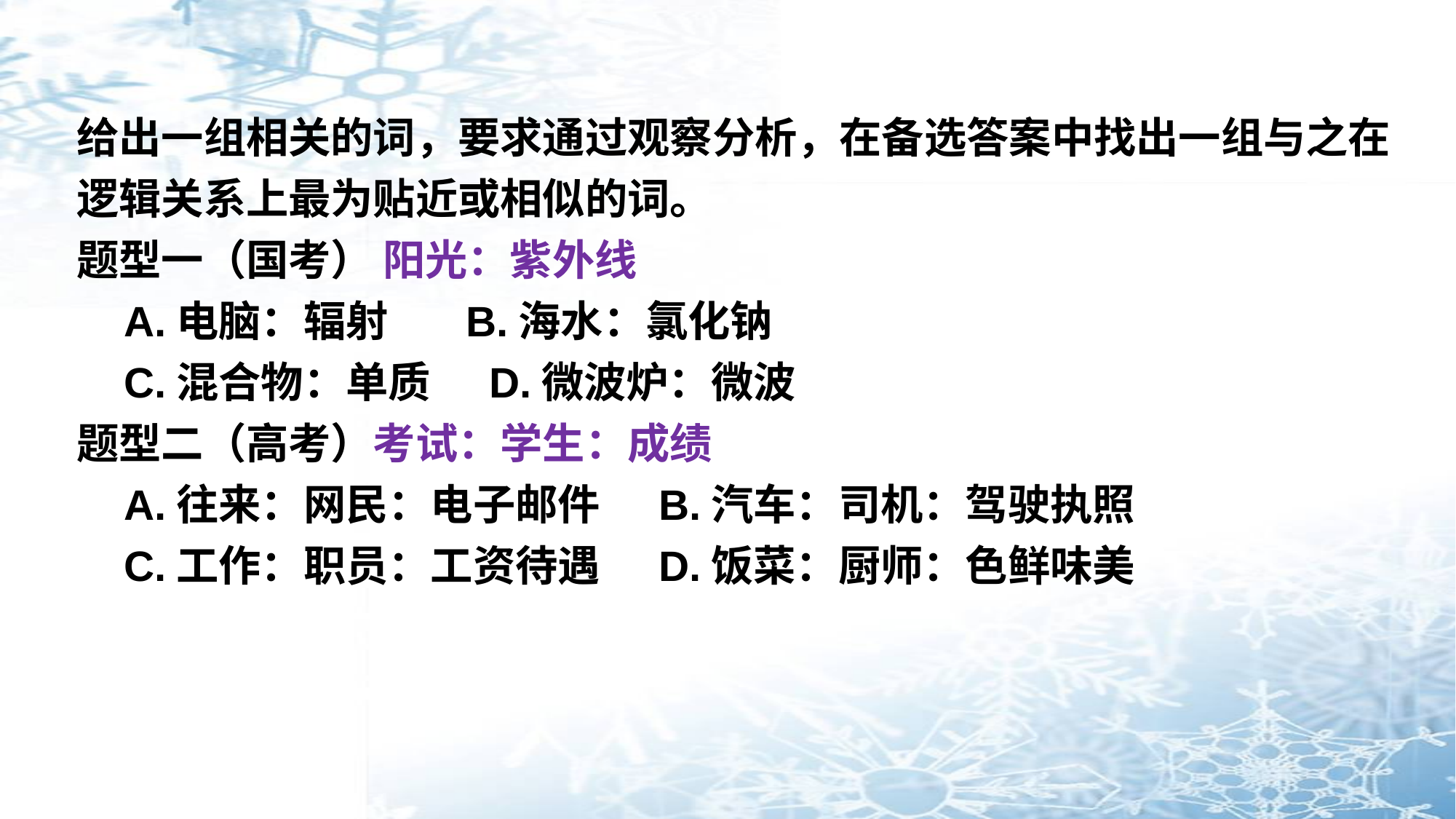

给出一组相关的词，要求通过观察分析，在备选答案中找出一组与之在逻辑关系上最为贴近或相似的词。
题型一（国考） 阳光：紫外线
    A.电脑：辐射       B.海水：氯化钠
    C.混合物：单质     D.微波炉：微波
题型二（高考）考试：学生：成绩
    A.往来：网民：电子邮件     B.汽车：司机：驾驶执照
    C.工作：职员：工资待遇     D.饭菜：厨师：色鲜味美